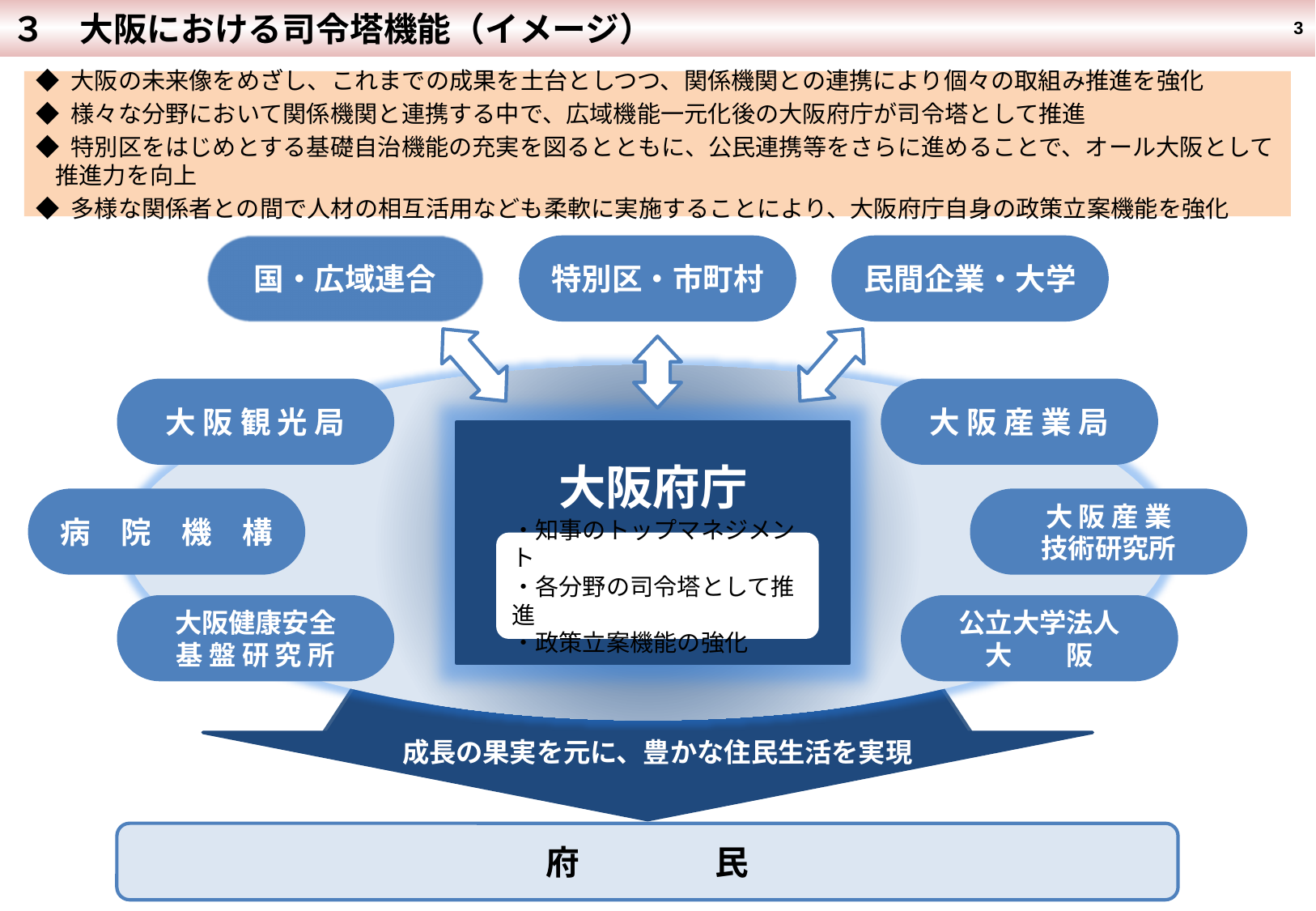

３　大阪における司令塔機能（イメージ）
3
◆ 大阪の未来像をめざし、これまでの成果を土台としつつ、関係機関との連携により個々の取組み推進を強化
◆ 様々な分野において関係機関と連携する中で、広域機能一元化後の大阪府庁が司令塔として推進
◆ 特別区をはじめとする基礎自治機能の充実を図るとともに、公民連携等をさらに進めることで、オール大阪として推進力を向上
◆ 多様な関係者との間で人材の相互活用なども柔軟に実施することにより、大阪府庁自身の政策立案機能を強化
特別区・市町村
民間企業・大学
国・広域連合

大 阪 観 光 局
大 阪 産 業 局
大阪府庁

病　院　機　構
大 阪 産 業
技術研究所
・知事のトップマネジメント
・各分野の司令塔として推進
・政策立案機能の強化
大阪健康安全
基 盤 研 究 所
公立大学法人
大　　阪

成長の果実を元に、豊かな住民生活を実現

府　　　　民